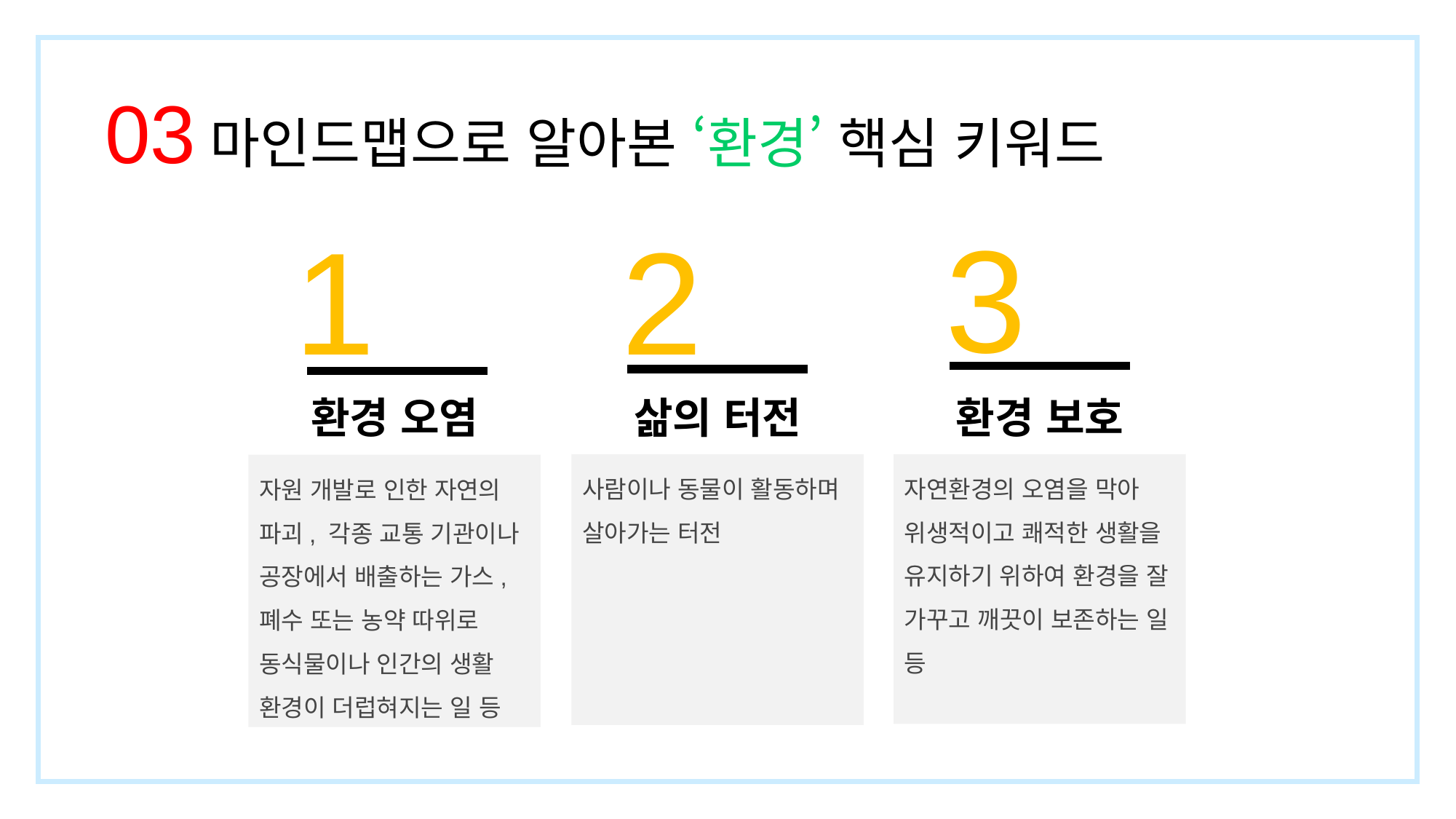

03 마인드맵으로 알아본 ‘환경’ 핵심 키워드
3
1
2
환경 오염
삶의 터전
환경 보호
사람이나 동물이 활동하며 살아가는 터전
자연환경의 오염을 막아 위생적이고 쾌적한 생활을 유지하기 위하여 환경을 잘 가꾸고 깨끗이 보존하는 일 등
자원 개발로 인한 자연의 파괴, 각종 교통 기관이나 공장에서 배출하는 가스, 폐수 또는 농약 따위로 동식물이나 인간의 생활 환경이 더럽혀지는 일 등